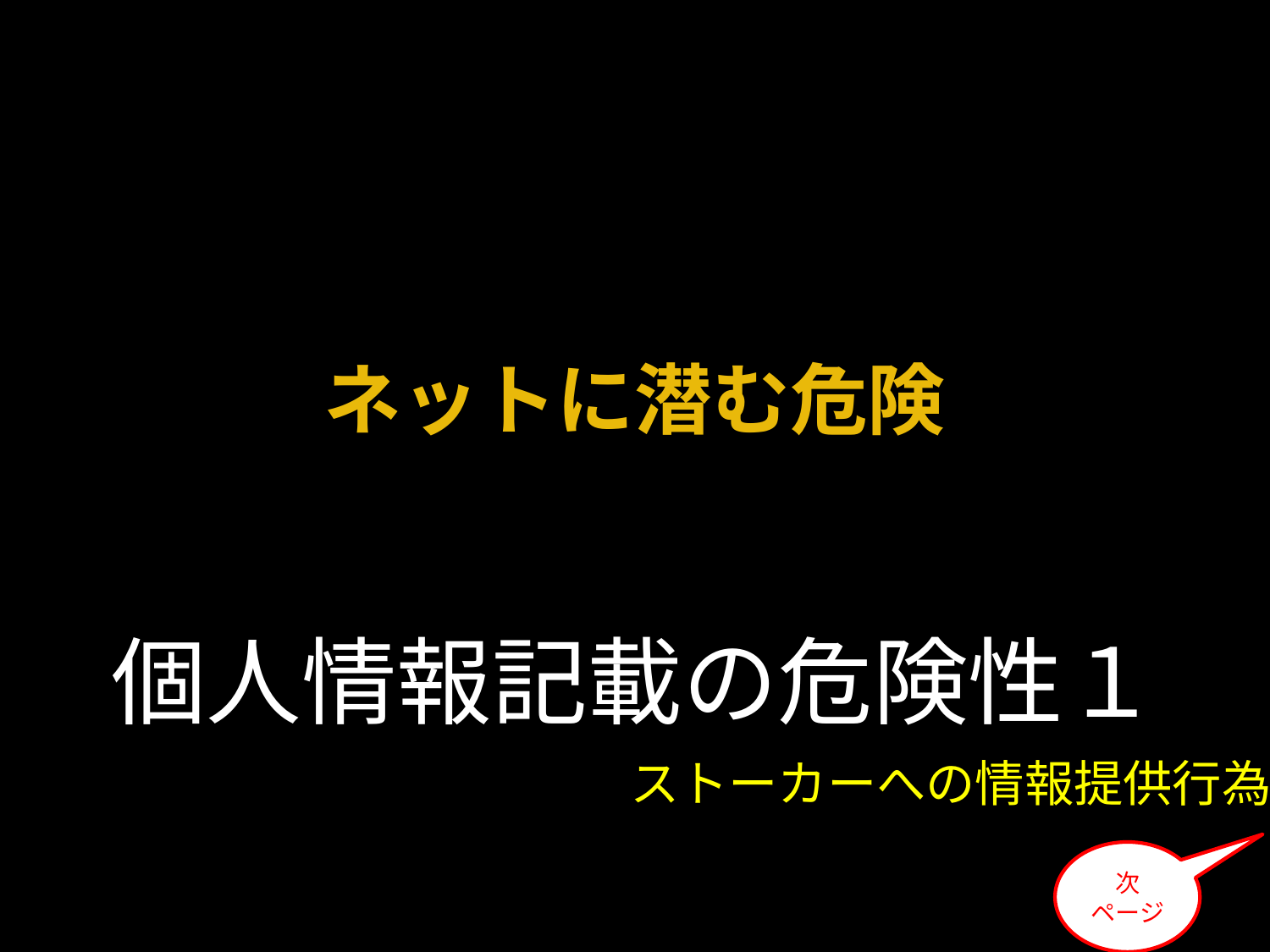

# ネットに潜む危険

個人情報記載の危険性１
ストーカーへの情報提供行為
次
ページ